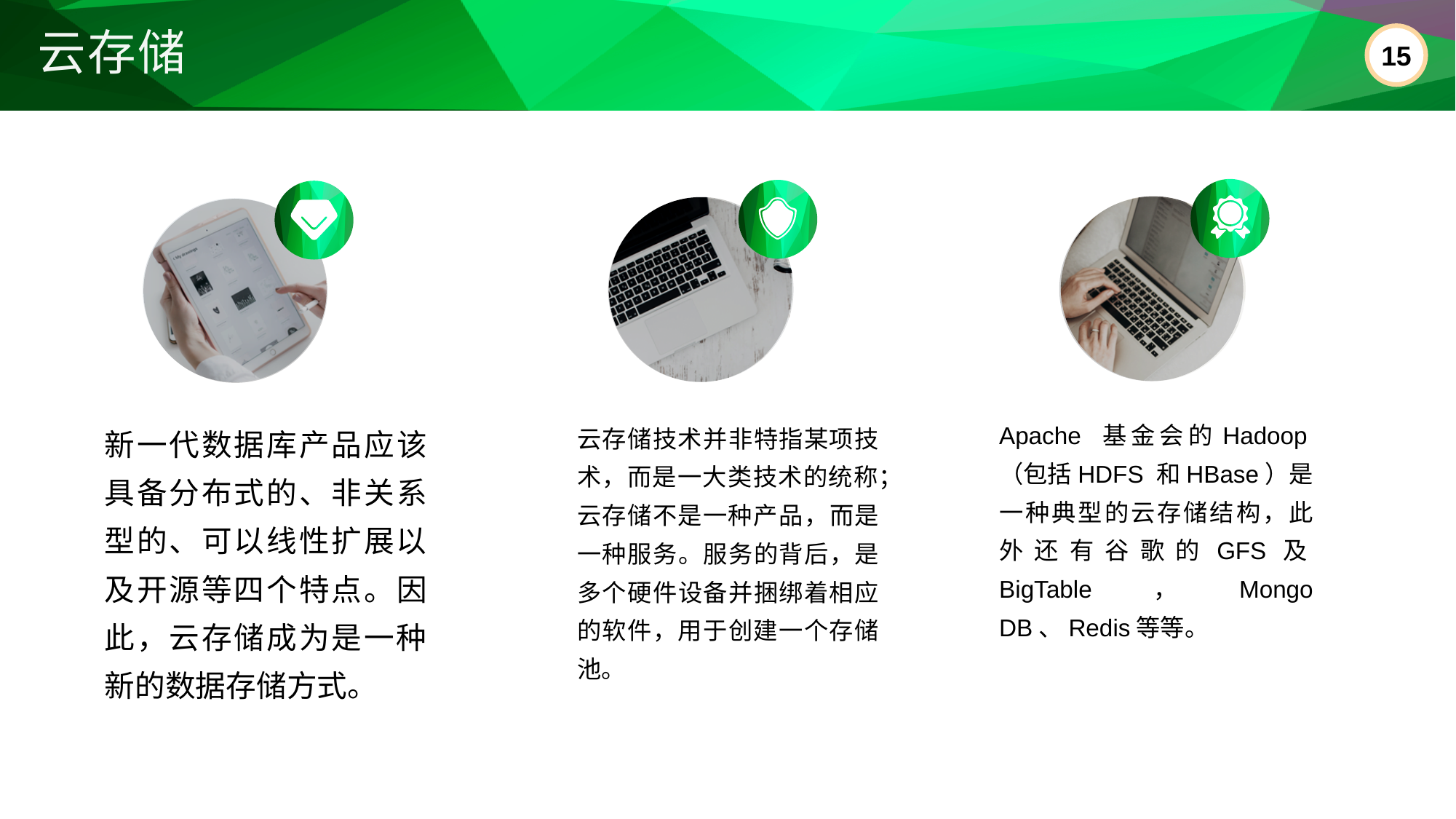

云存储

Apache 基金会的Hadoop（包括HDFS 和HBase）是一种典型的云存储结构，此外还有谷歌的GFS及BigTable，Mongo DB、Redis等等。
新一代数据库产品应该具备分布式的、非关系型的、可以线性扩展以及开源等四个特点。因此，云存储成为是一种新的数据存储方式。
云存储技术并非特指某项技术，而是一大类技术的统称；云存储不是一种产品，而是一种服务。服务的背后，是多个硬件设备并捆绑着相应的软件，用于创建一个存储池。